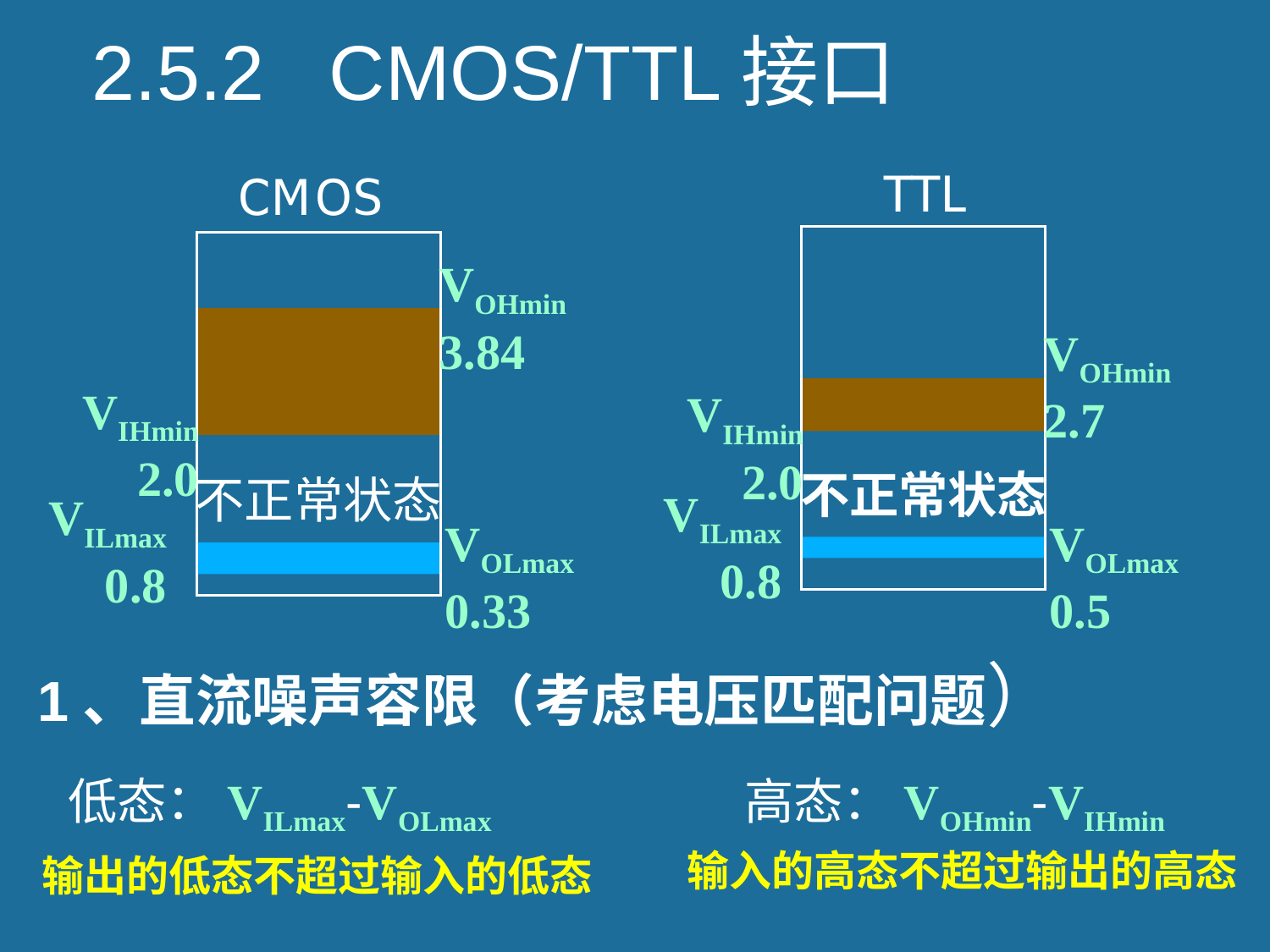

# 2.5.2   CMOS/TTL接口
TTL

不正常状态

VOHmin
2.7
VIHmin
2.0

VILmax
0.8
VOLmax
0.5

CMOS

不正常状态
VOHmin
3.84

VIHmin
2.0
VILmax
0.8
VOLmax
0.33

1、直流噪声容限（考虑电压匹配问题）
低态：VILmax-VOLmax
高态：VOHmin-VIHmin
输入的高态不超过输出的高态
输出的低态不超过输入的低态
73